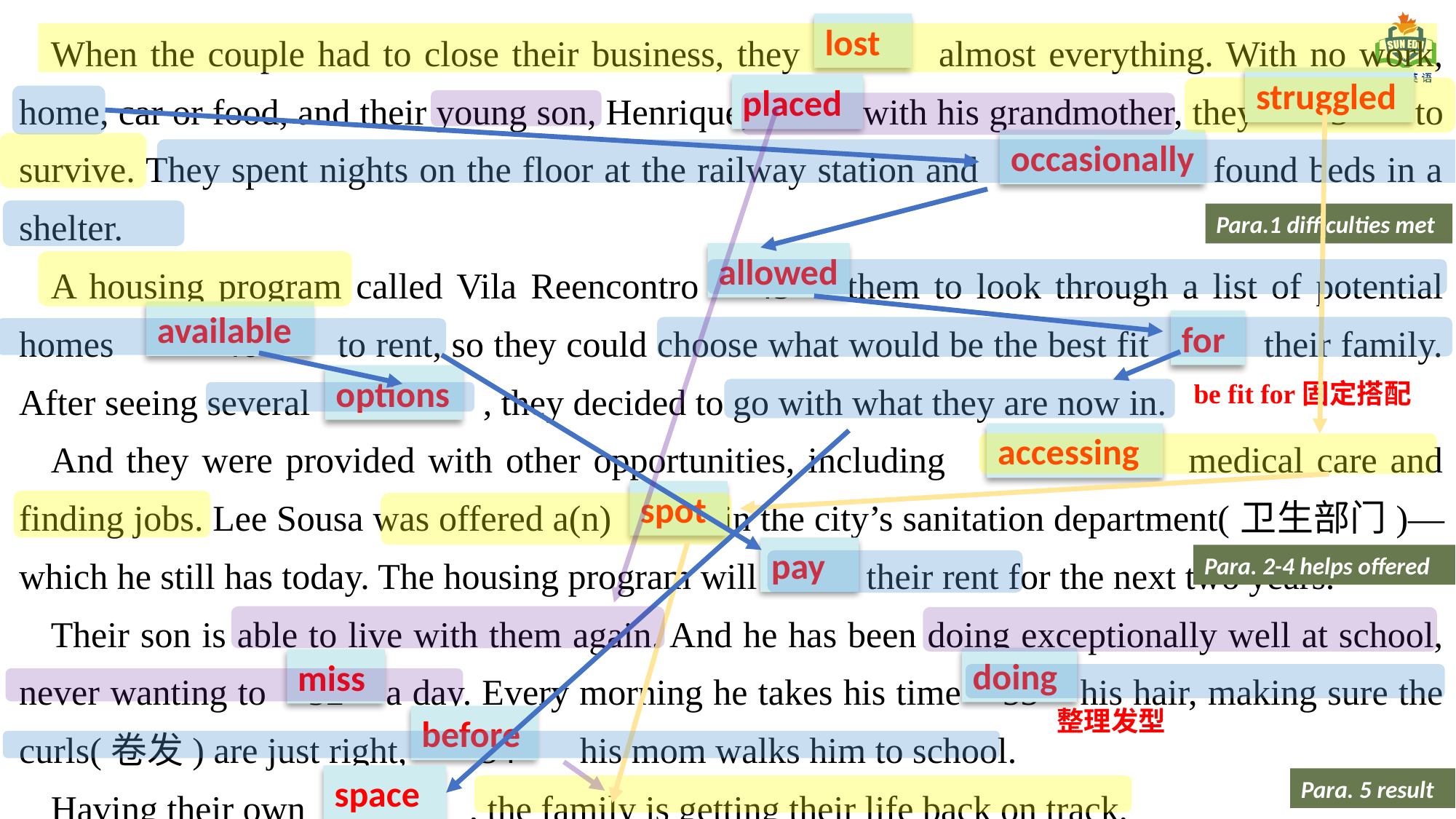

When the couple had to close their business, they    41    almost everything. With no work, home, car or food, and their young son, Henrique,    42    with his grandmother, they      43       to survive. They spent nights on the floor at the railway station and         44         found beds in a shelter.
A housing program called Vila Reencontro    45    them to look through a list of potential homes           46        to rent, so they could choose what would be the best fit    47    their family. After seeing several        48       , they decided to go with what they are now in.
And they were provided with other opportunities, including        49        medical care and finding jobs. Lee Sousa was offered a(n)    50    in the city’s sanitation department(卫生部门)— which he still has today. The housing program will    51    their rent for the next two years.
Their son is able to live with them again. And he has been doing exceptionally well at school, never wanting to    52    a day. Every morning he takes his time    53    his hair, making sure the curls(卷发) are just right,        54       his mom walks him to school.
Having their own       55       , the family is getting their life back on track.
lost

struggled
placed

occasionally

Para.1 difficulties met
allowed

available
for

options
be fit for固定搭配

accessing

spot

pay
Para. 2-4 helps offered

doing
miss

整理发型
before

space
Para. 5 result